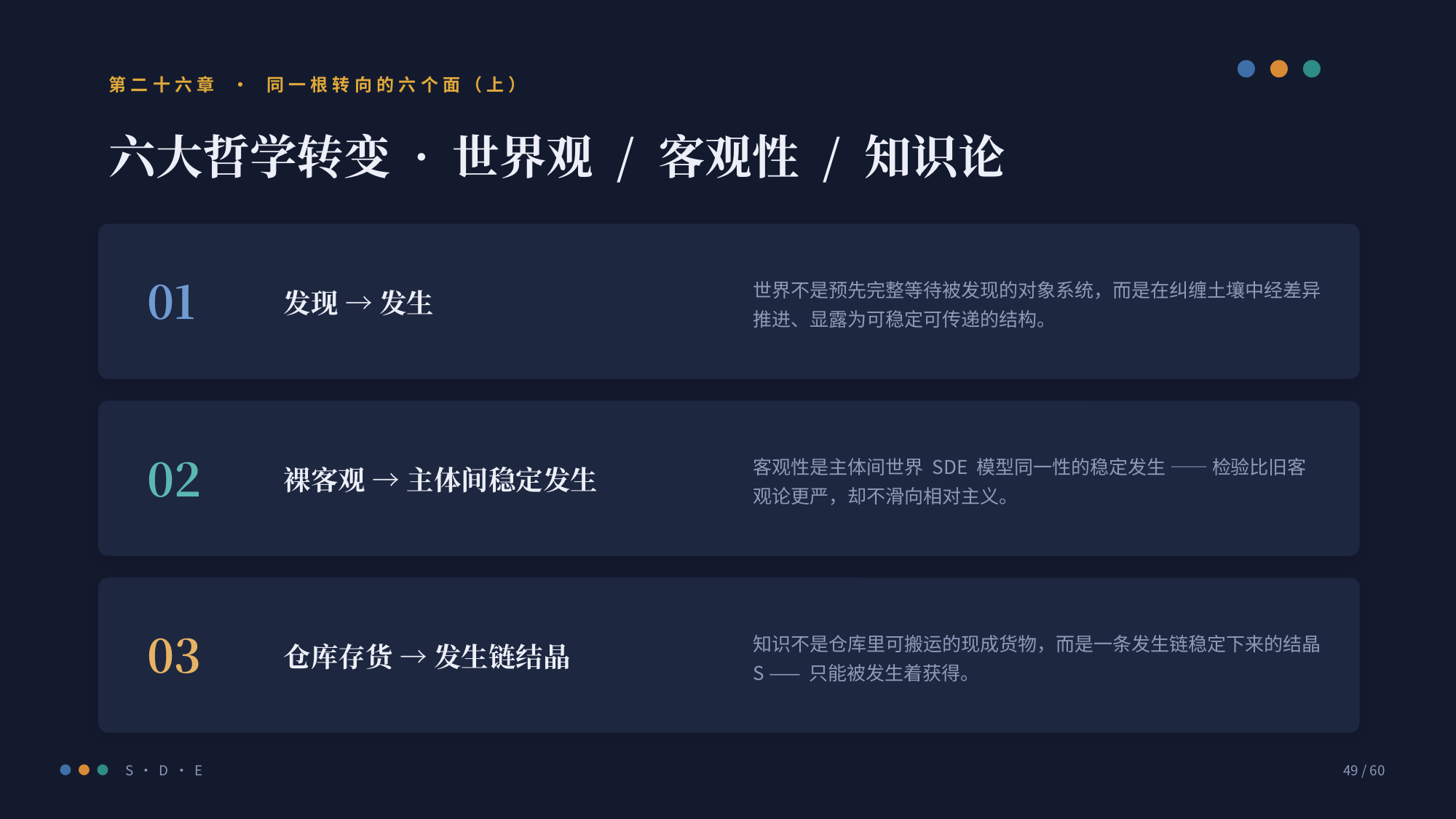

第二十六章 · 同一根转向的六个面（上）
六大哲学转变 · 世界观 / 客观性 / 知识论

01
发现 → 发生
世界不是预先完整等待被发现的对象系统，而是在纠缠土壤中经差异推进、显露为可稳定可传递的结构。

02
裸客观 → 主体间稳定发生
客观性是主体间世界 SDE 模型同一性的稳定发生 —— 检验比旧客观论更严，却不滑向相对主义。

03
仓库存货 → 发生链结晶
知识不是仓库里可搬运的现成货物，而是一条发生链稳定下来的结晶 S —— 只能被发生着获得。
S · D · E
49 / 60